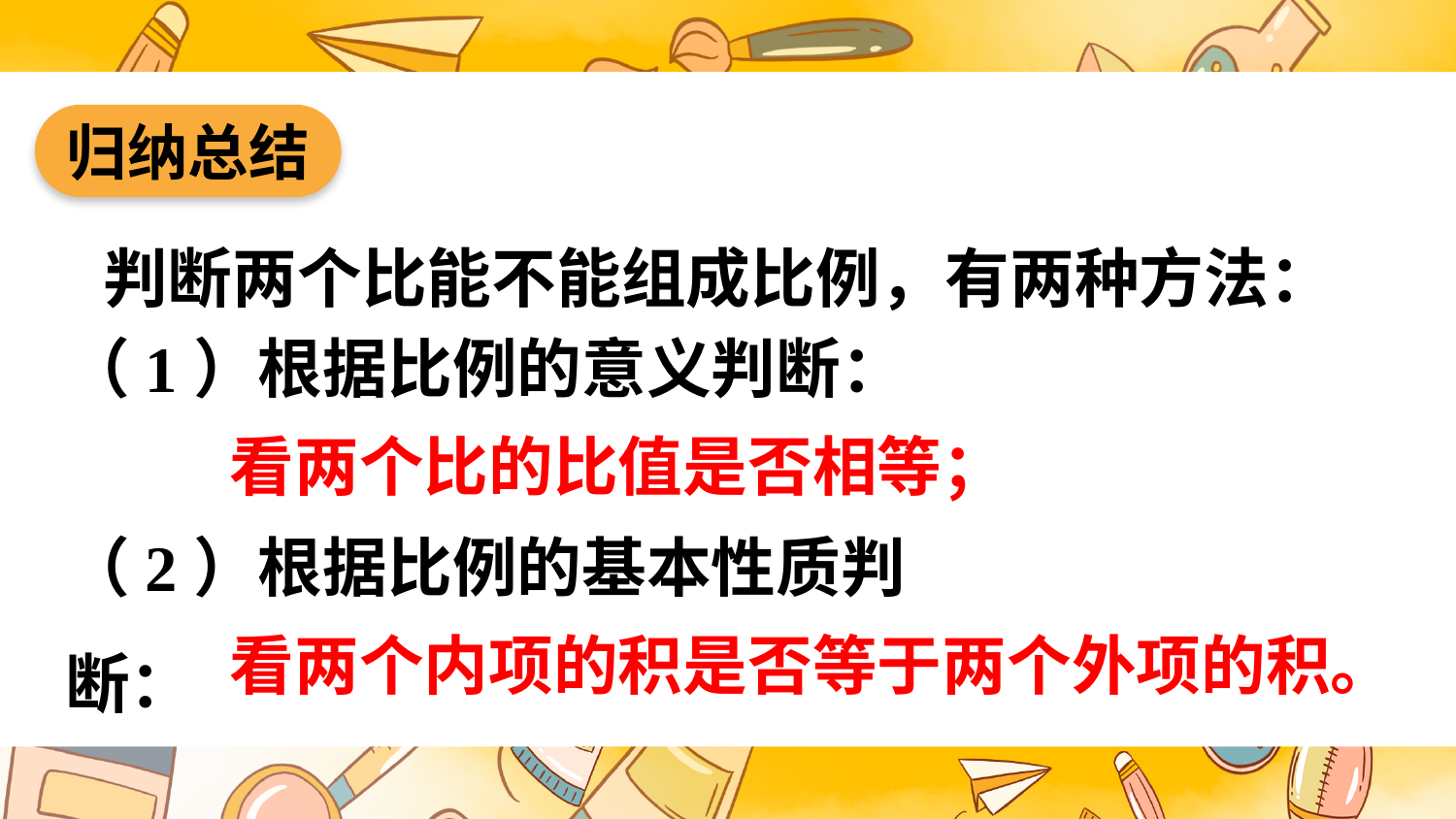

归纳总结
判断两个比能不能组成比例，有两种方法：
（1）根据比例的意义判断：
看两个比的比值是否相等；
（2）根据比例的基本性质判断：
看两个内项的积是否等于两个外项的积。